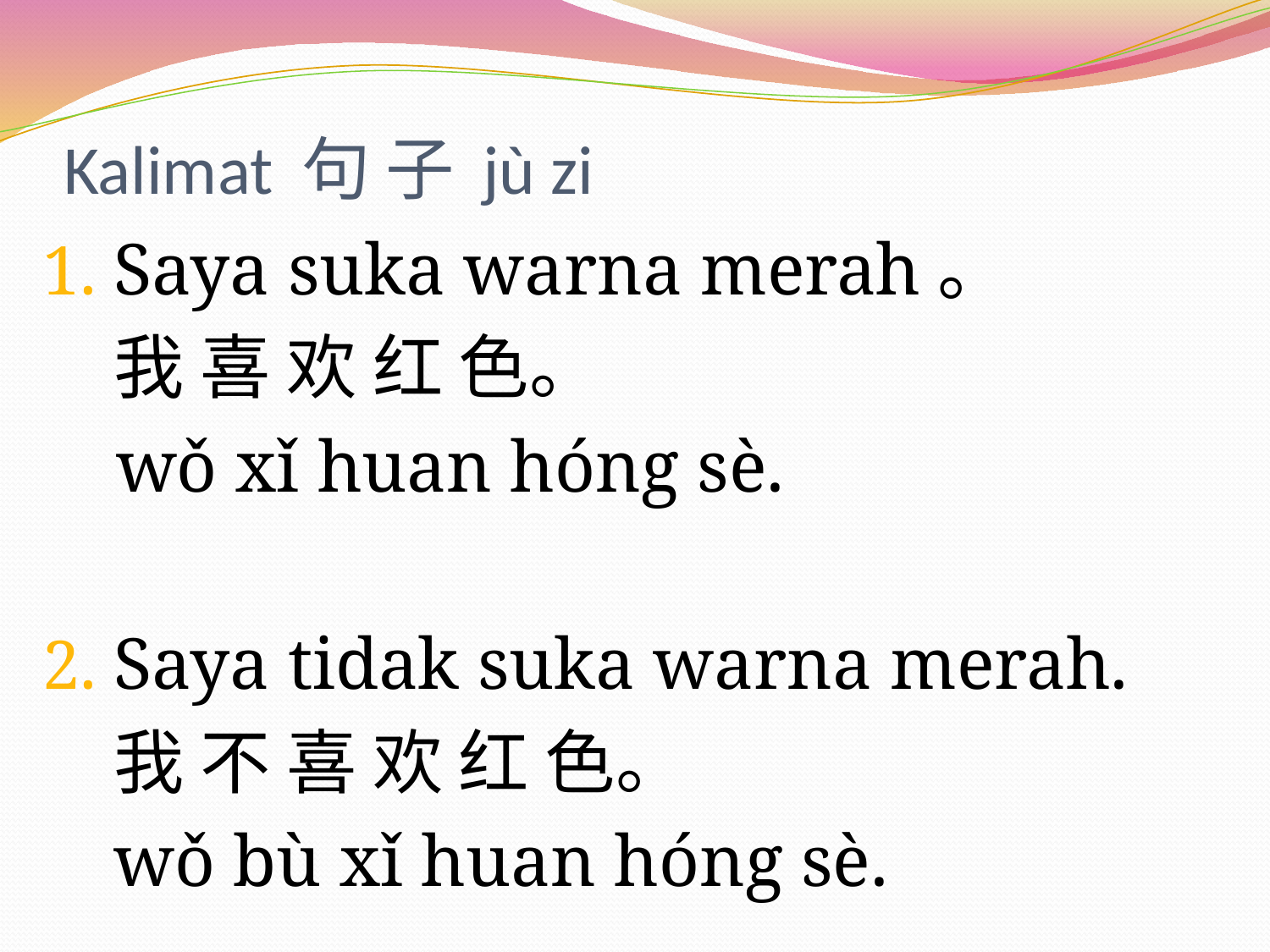

# Kalimat 句 子 jù zi
Saya suka warna merah。
	我 喜 欢 红 色。
wǒ xǐ huan hóng sè.

Saya tidak suka warna merah.
	我 不 喜 欢 红 色。
	wǒ bù xǐ huan hóng sè.